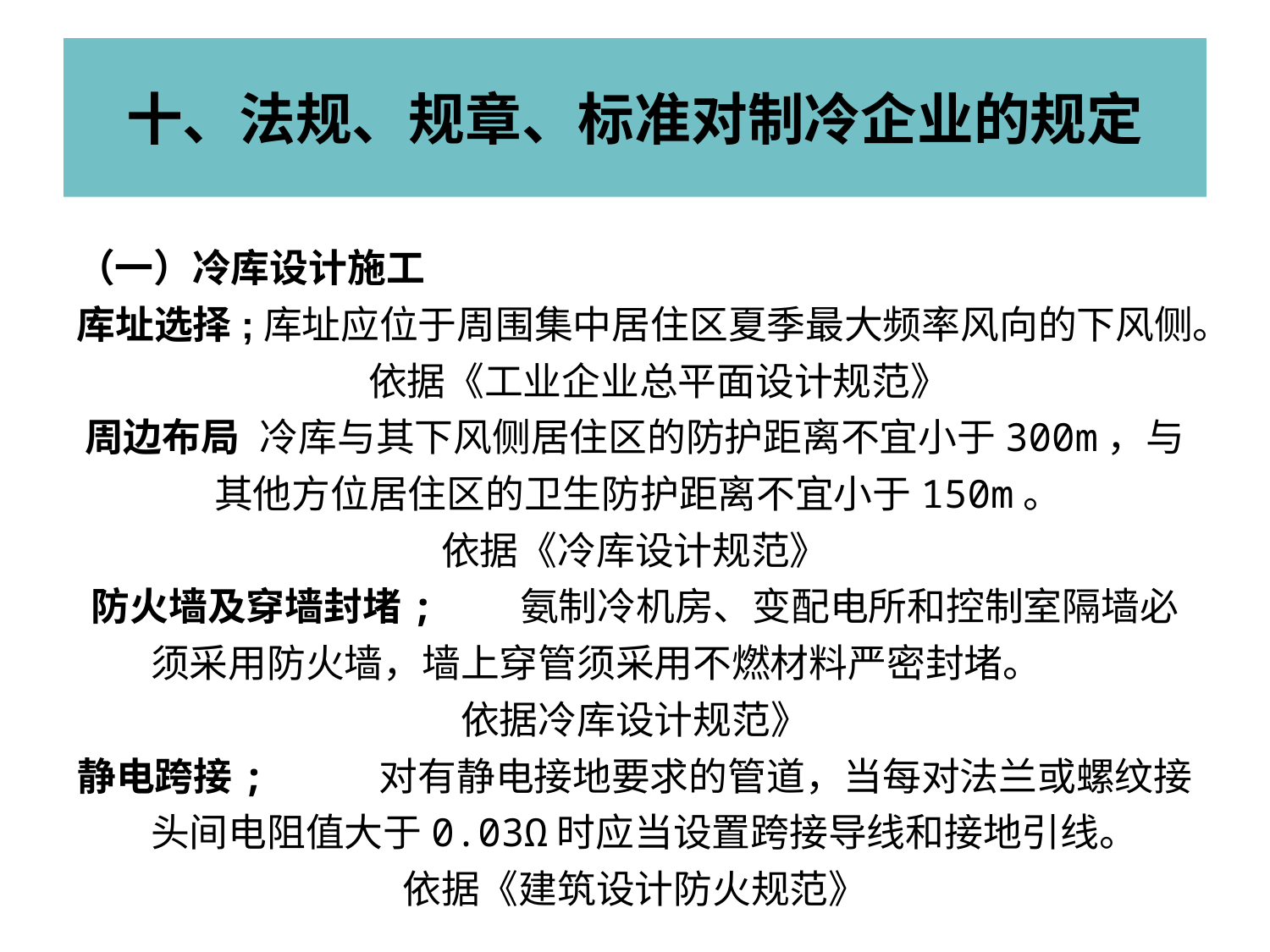

# 十、法规、规章、标准对制冷企业的规定
（一）冷库设计施工
库址选择;库址应位于周围集中居住区夏季最大频率风向的下风侧。依据《工业企业总平面设计规范》
周边布局	冷库与其下风侧居住区的防护距离不宜小于300m，与其他方位居住区的卫生防护距离不宜小于150m。
依据《冷库设计规范》
防火墙及穿墙封堵;	氨制冷机房、变配电所和控制室隔墙必须采用防火墙，墙上穿管须采用不燃材料严密封堵。
依据冷库设计规范》
静电跨接;	对有静电接地要求的管道，当每对法兰或螺纹接头间电阻值大于0.03Ω时应当设置跨接导线和接地引线。
依据《建筑设计防火规范》
91